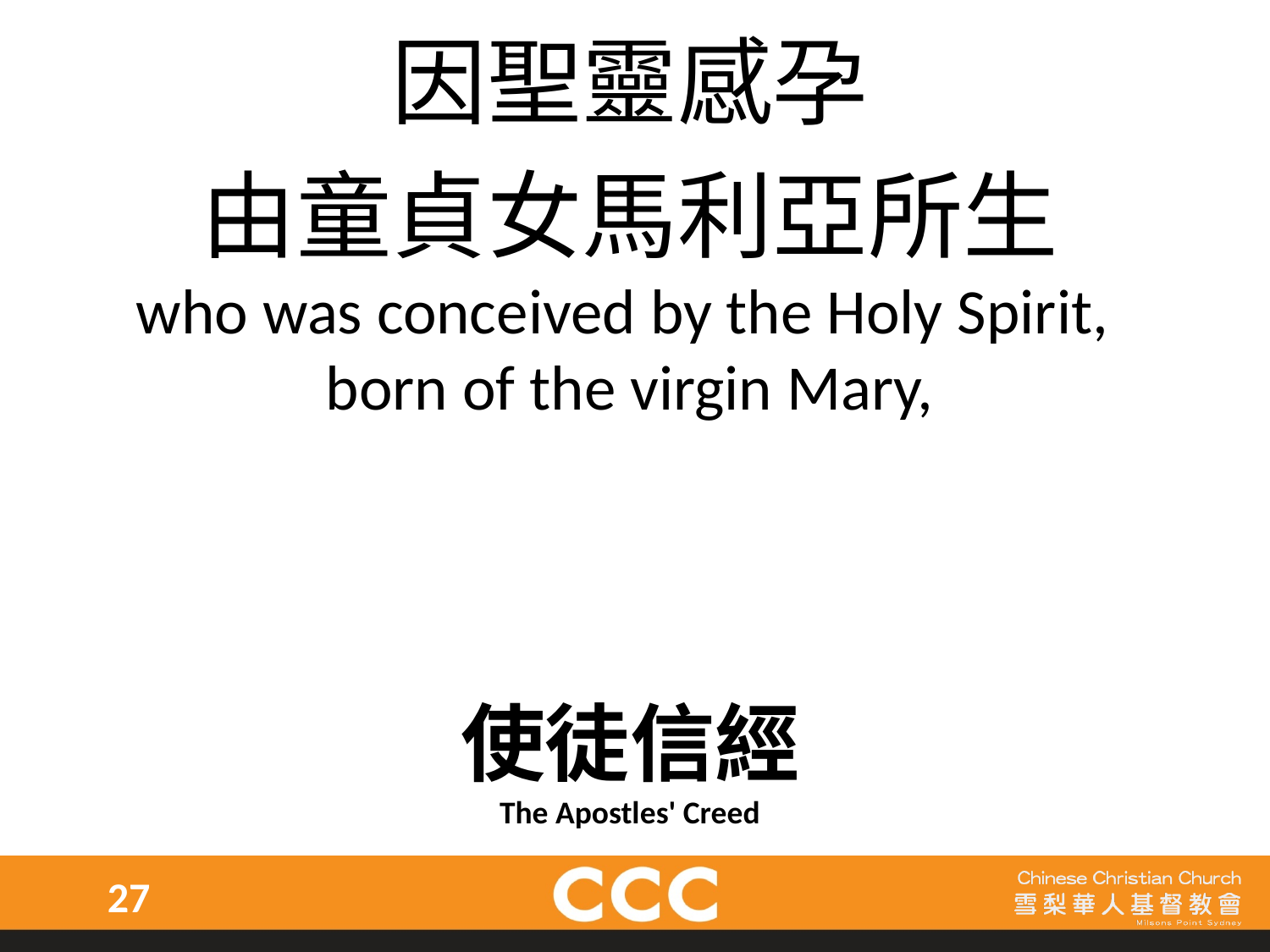

因聖靈感孕
由童貞女馬利亞所生
who was conceived by the Holy Spirit,
born of the virgin Mary,
使徒信經
The Apostles' Creed
27